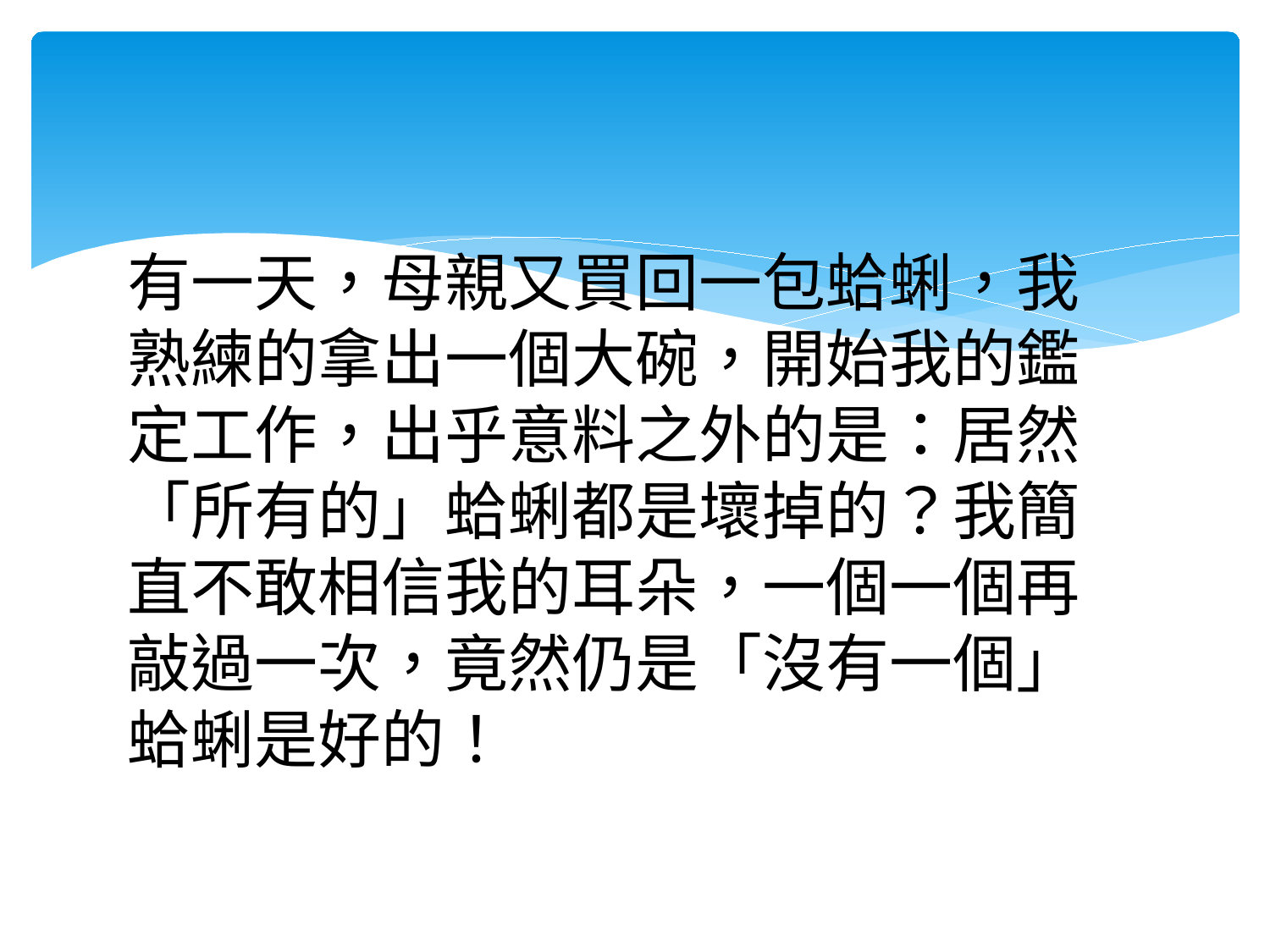

#
有一天，母親又買回一包蛤蜊，我熟練的拿出一個大碗，開始我的鑑定工作，出乎意料之外的是：居然「所有的」蛤蜊都是壞掉的？我簡直不敢相信我的耳朵，一個一個再敲過一次，竟然仍是「沒有一個」蛤蜊是好的！